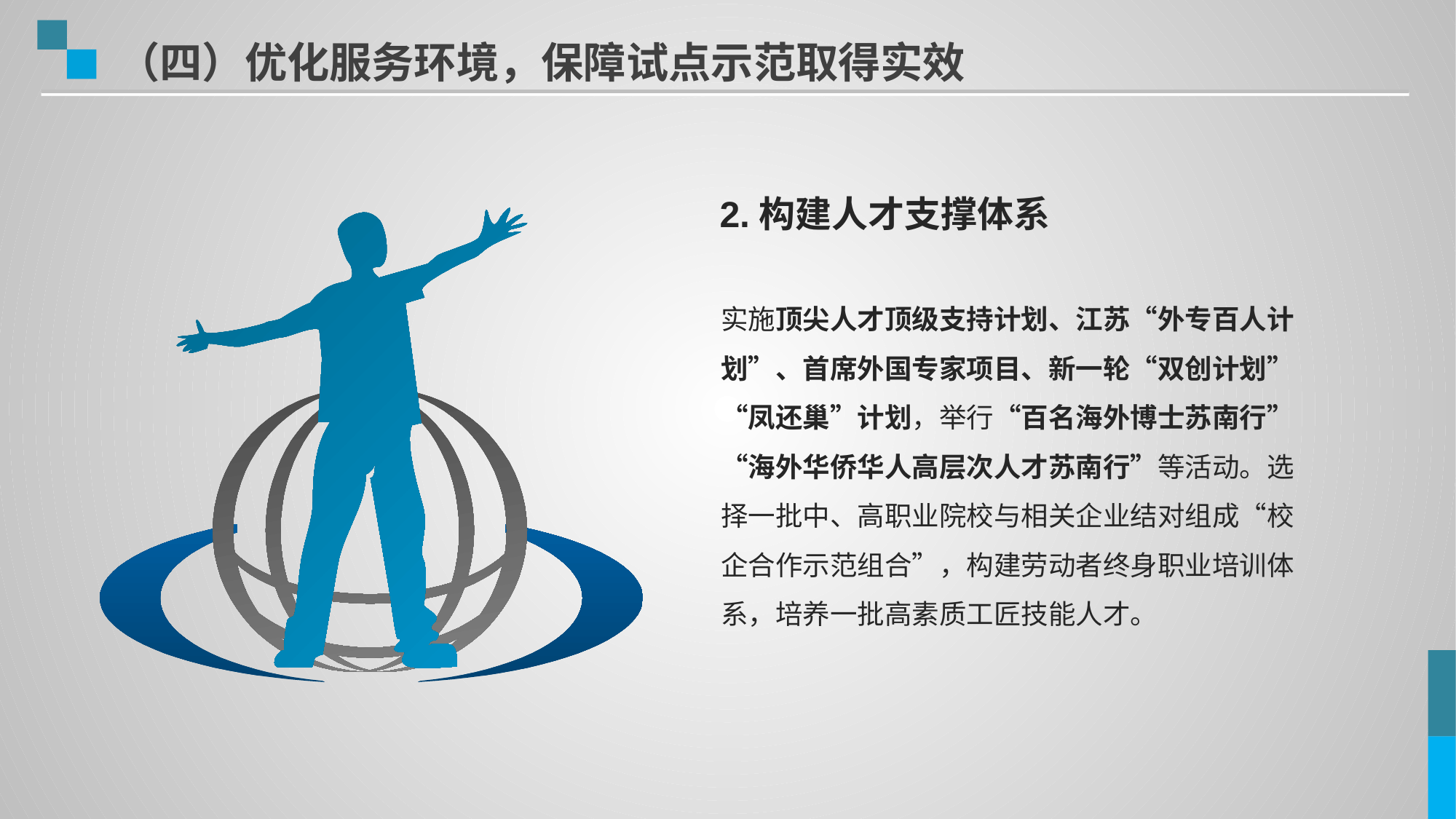

（四）优化服务环境，保障试点示范取得实效
2.构建人才支撑体系

实施顶尖人才顶级支持计划、江苏“外专百人计划”、首席外国专家项目、新一轮“双创计划”“凤还巢”计划，举行“百名海外博士苏南行”“海外华侨华人高层次人才苏南行”等活动。选择一批中、高职业院校与相关企业结对组成“校企合作示范组合”，构建劳动者终身职业培训体系，培养一批高素质工匠技能人才。